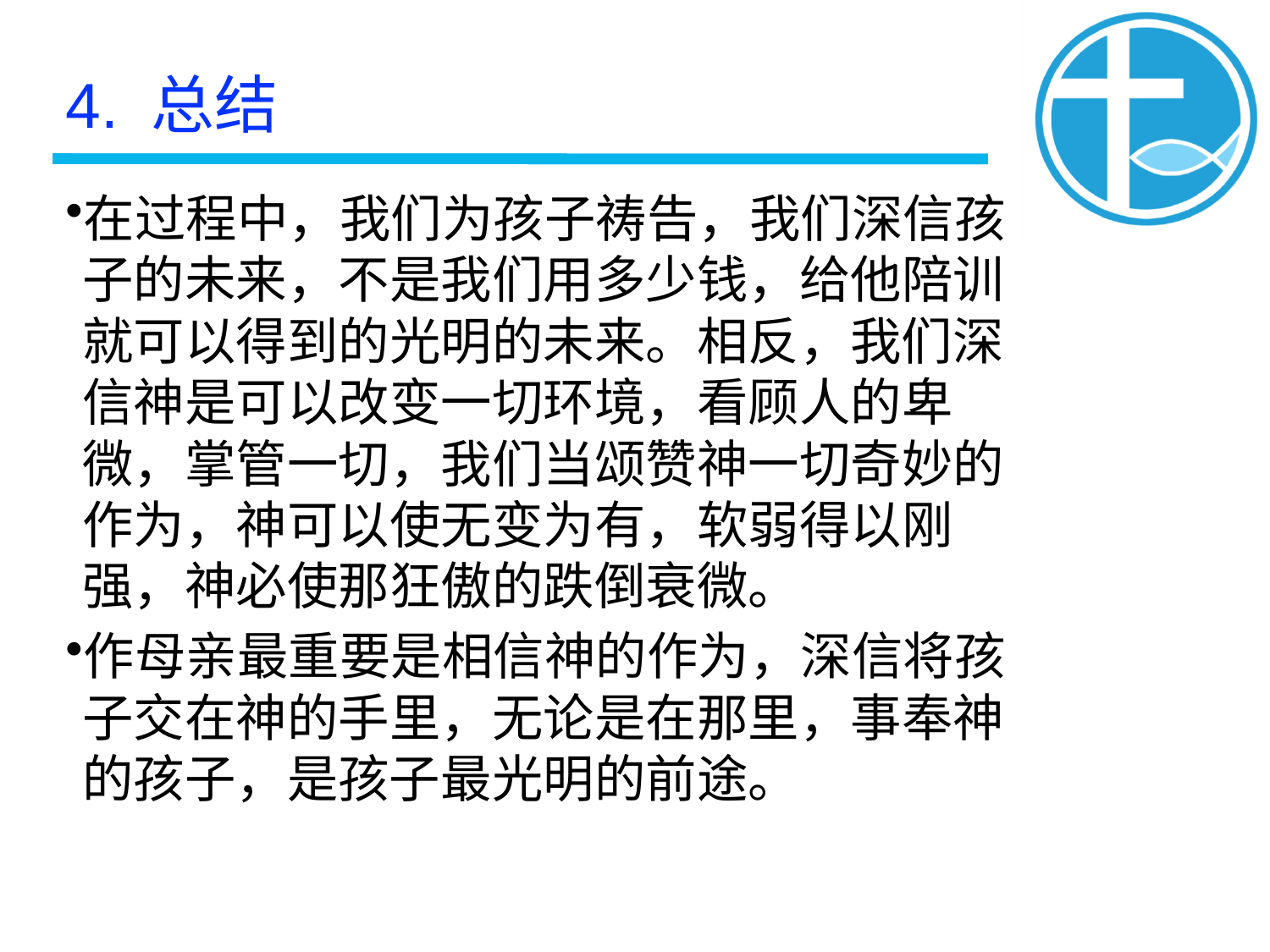

4. 总结
在过程中，我们为孩子祷告，我们深信孩子的未来，不是我们用多少钱，给他陪训就可以得到的光明的未来。相反，我们深信神是可以改变一切环境，看顾人的卑微，掌管一切，我们当颂赞神一切奇妙的作为，神可以使无变为有，软弱得以刚强，神必使那狂傲的跌倒衰微。
作母亲最重要是相信神的作为，深信将孩子交在神的手里，无论是在那里，事奉神的孩子，是孩子最光明的前途。